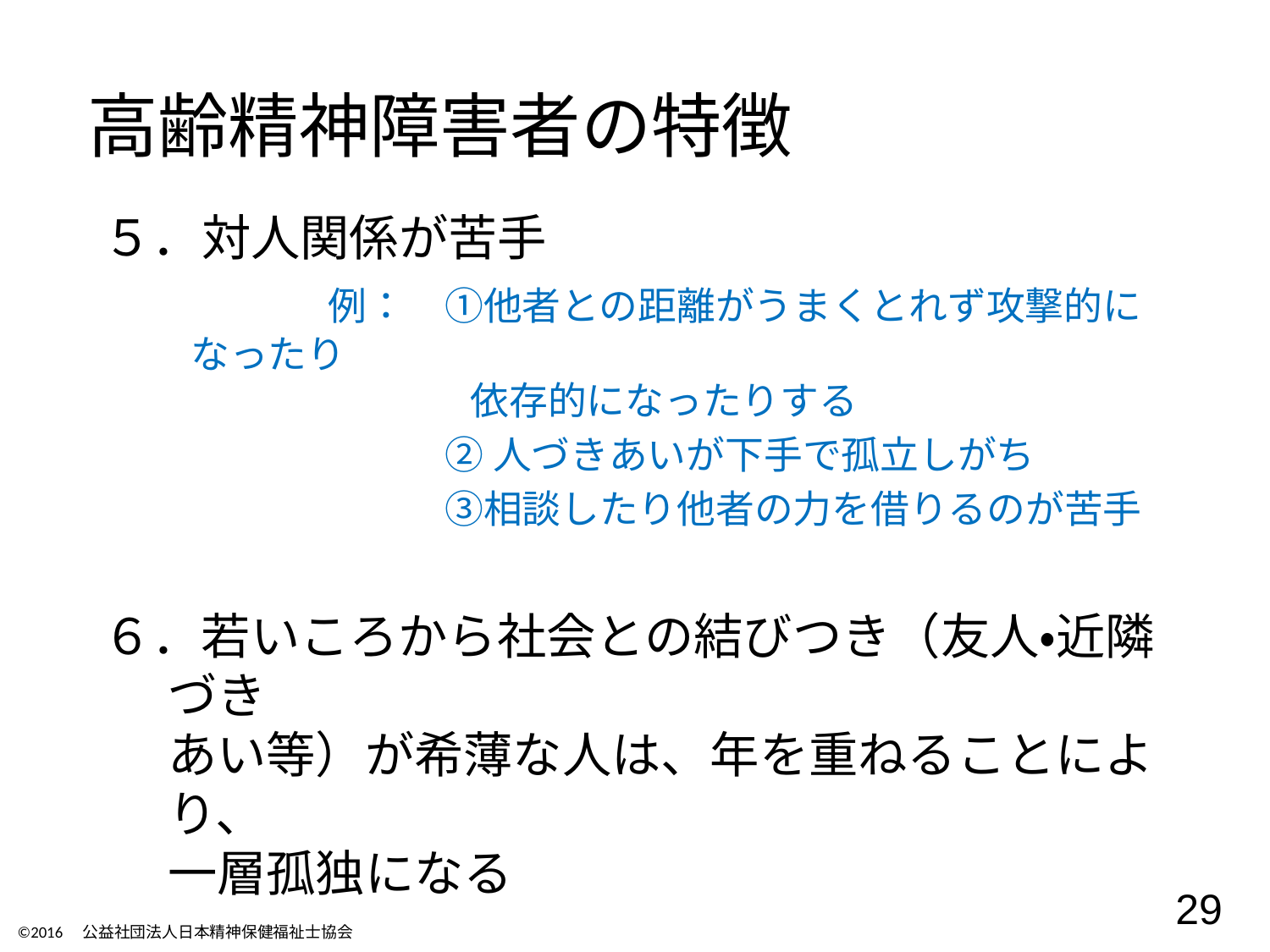

高齢精神障害者の特徴
５．対人関係が苦手
　　　例：	①他者との距離がうまくとれず攻撃的になったり
　　　　　　　 依存的になったりする
		②人づきあいが下手で孤立しがち
　　　　	③相談したり他者の力を借りるのが苦手

６．若いころから社会との結びつき（友人・近隣づき
あい等）が希薄な人は、年を重ねることにより、
一層孤独になる

29
©2016　公益社団法人日本精神保健福祉士協会